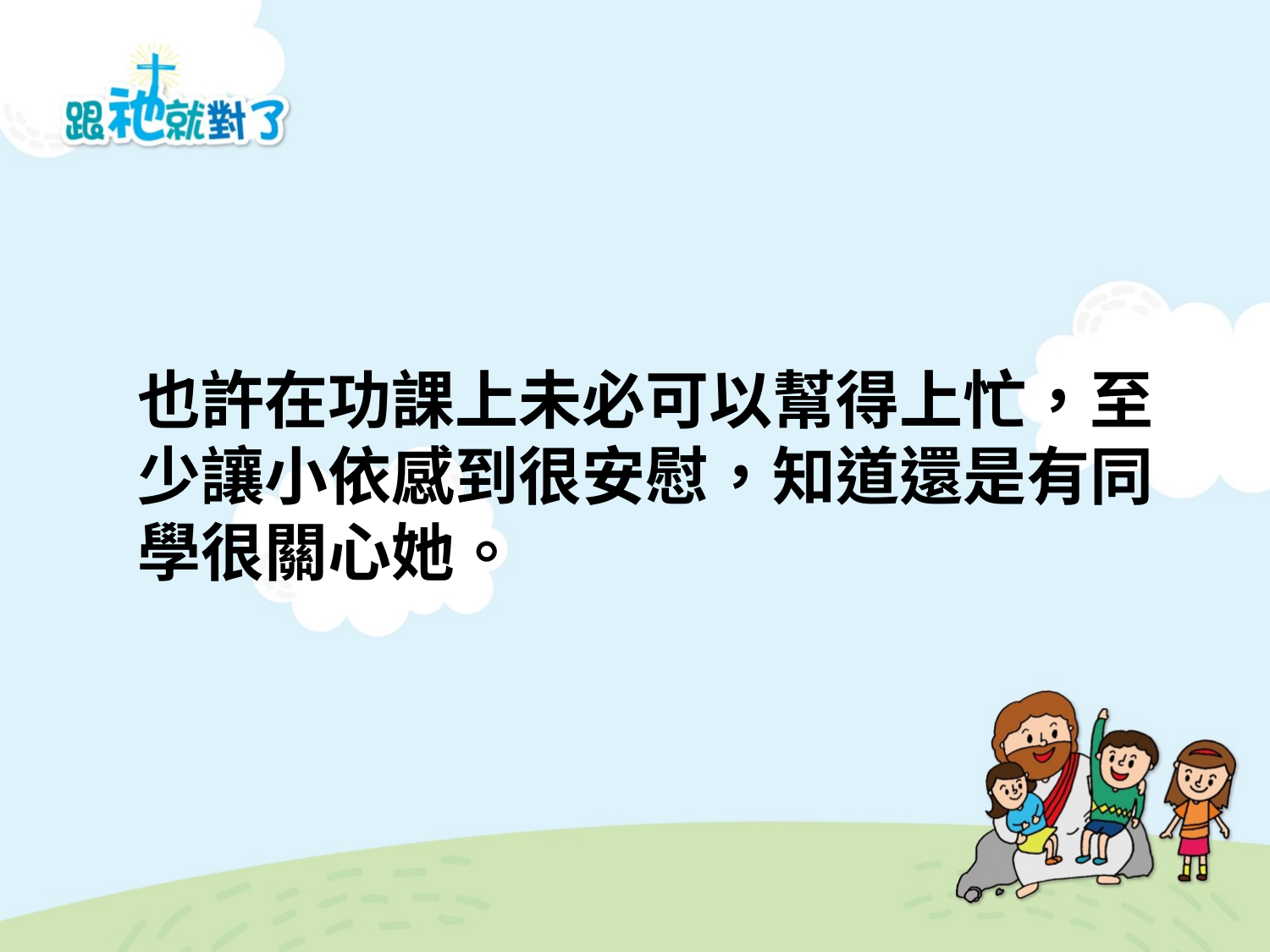

也許在功課上未必可以幫得上忙，至少讓小依感到很安慰，知道還是有同學很關心她。